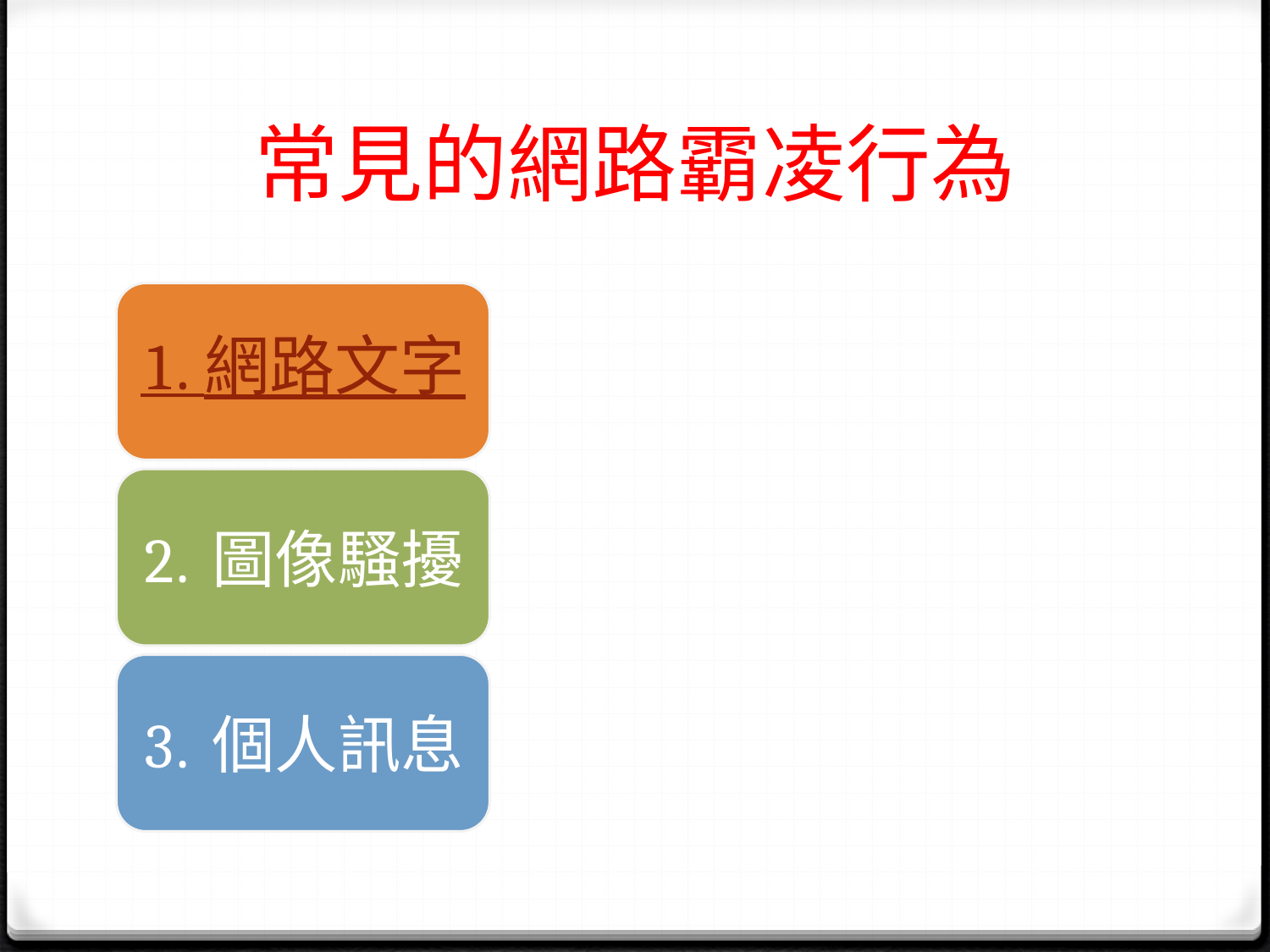

# 常見的網路霸凌行為
1. 網路文字
2. 圖像騷擾
3. 個人訊息